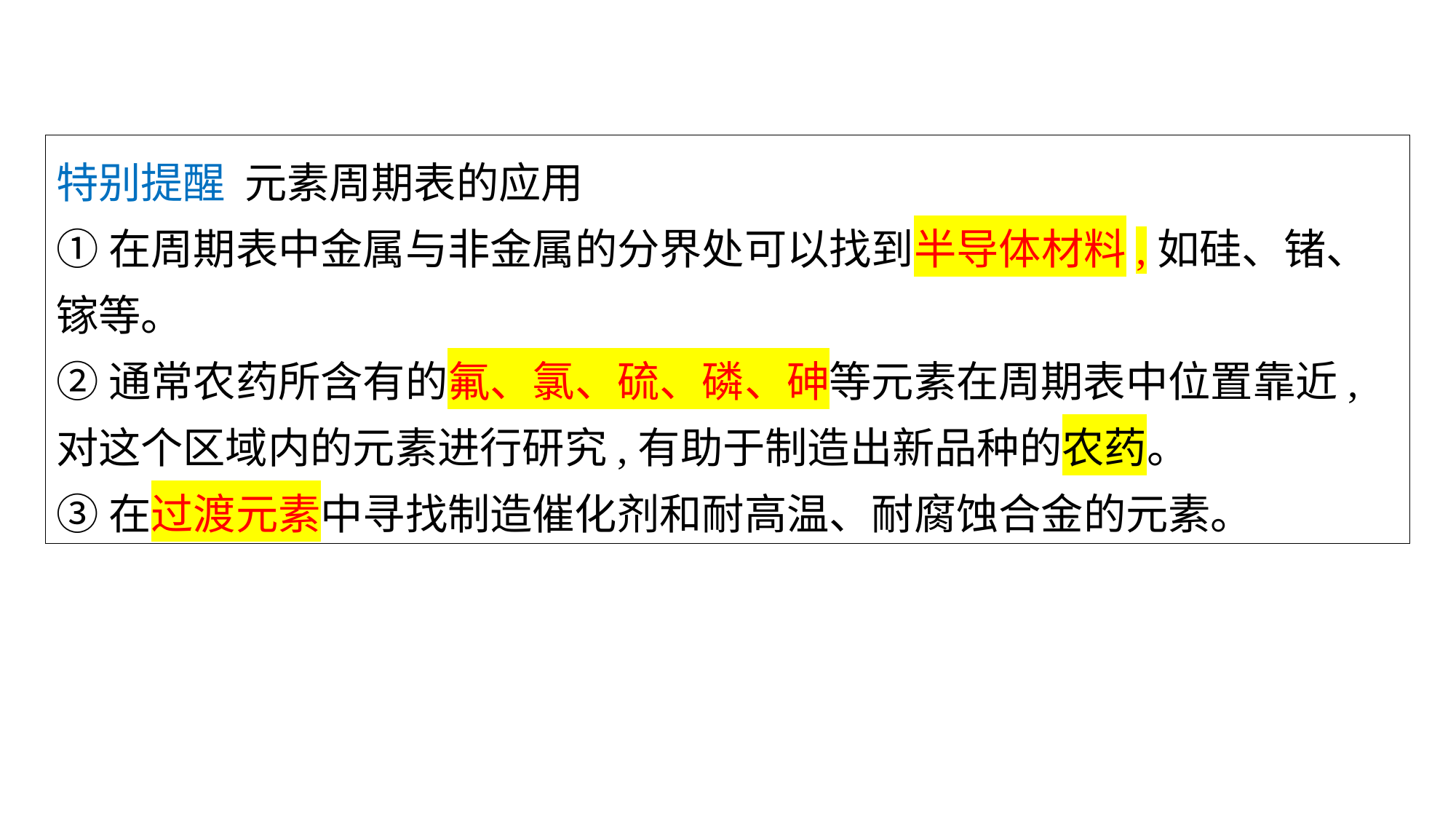

特别提醒  元素周期表的应用
①在周期表中金属与非金属的分界处可以找到半导体材料,如硅、锗、镓等。
②通常农药所含有的氟、氯、硫、磷、砷等元素在周期表中位置靠近,对这个区域内的元素进行研究,有助于制造出新品种的农药。
③在过渡元素中寻找制造催化剂和耐高温、耐腐蚀合金的元素。